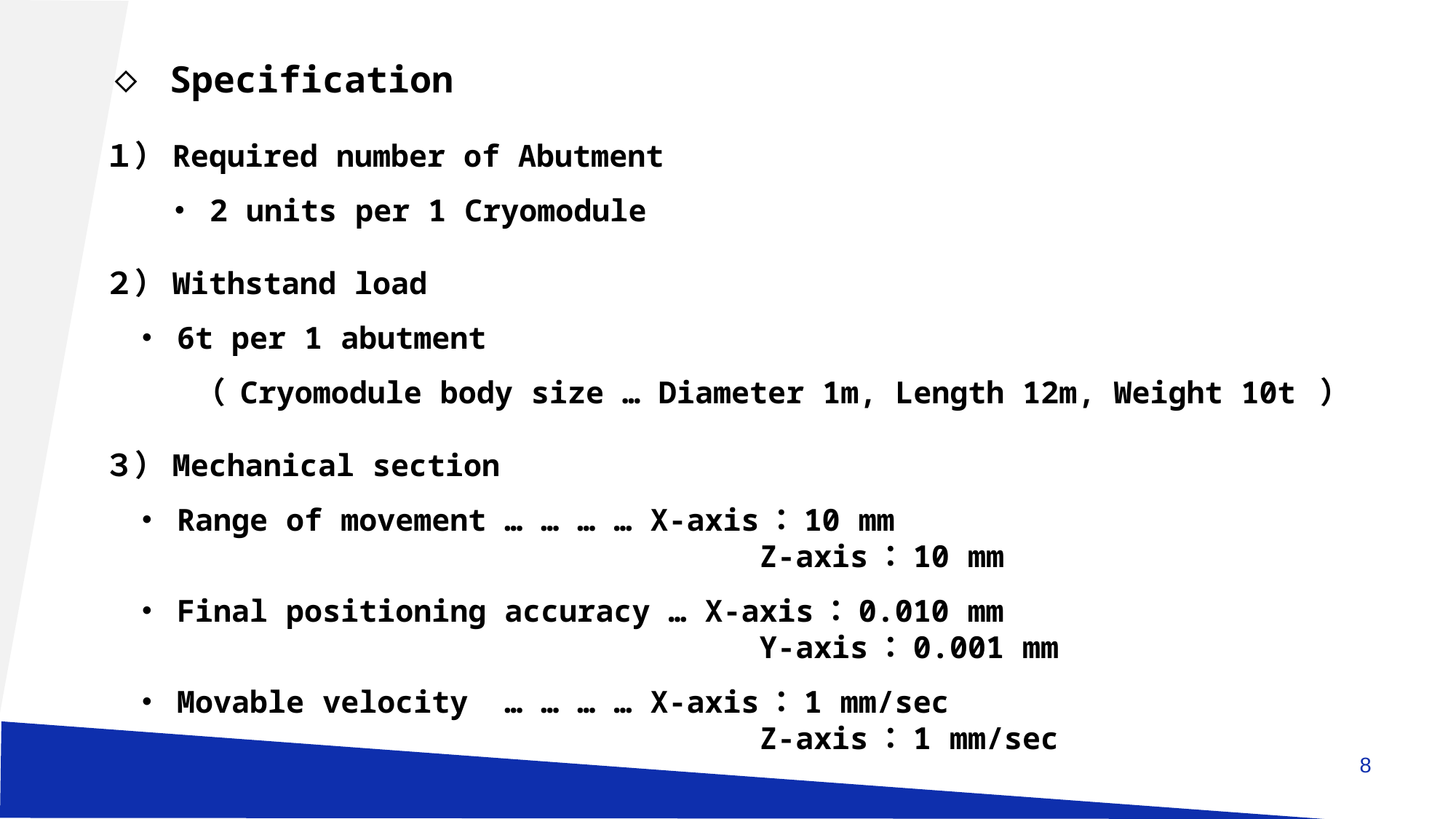

◇ Specification

１）Required number of Abutment

　　・ 2 units per 1 Cryomodule

２）Withstand load

   ・ 6t per 1 abutment

　　　（ Cryomodule body size … Diameter 1m, Length 12m, Weight 10t ）

３）Mechanical section

   ・ Range of movement … … … … X-axis：10 mm
                                    Z-axis：10 mm

   ・ Final positioning accuracy … X-axis：0.010 mm
                                    Y-axis：0.001 mm

   ・ Movable velocity  … … … … X-axis：1 mm/sec
                                    Z-axis：1 mm/sec
8